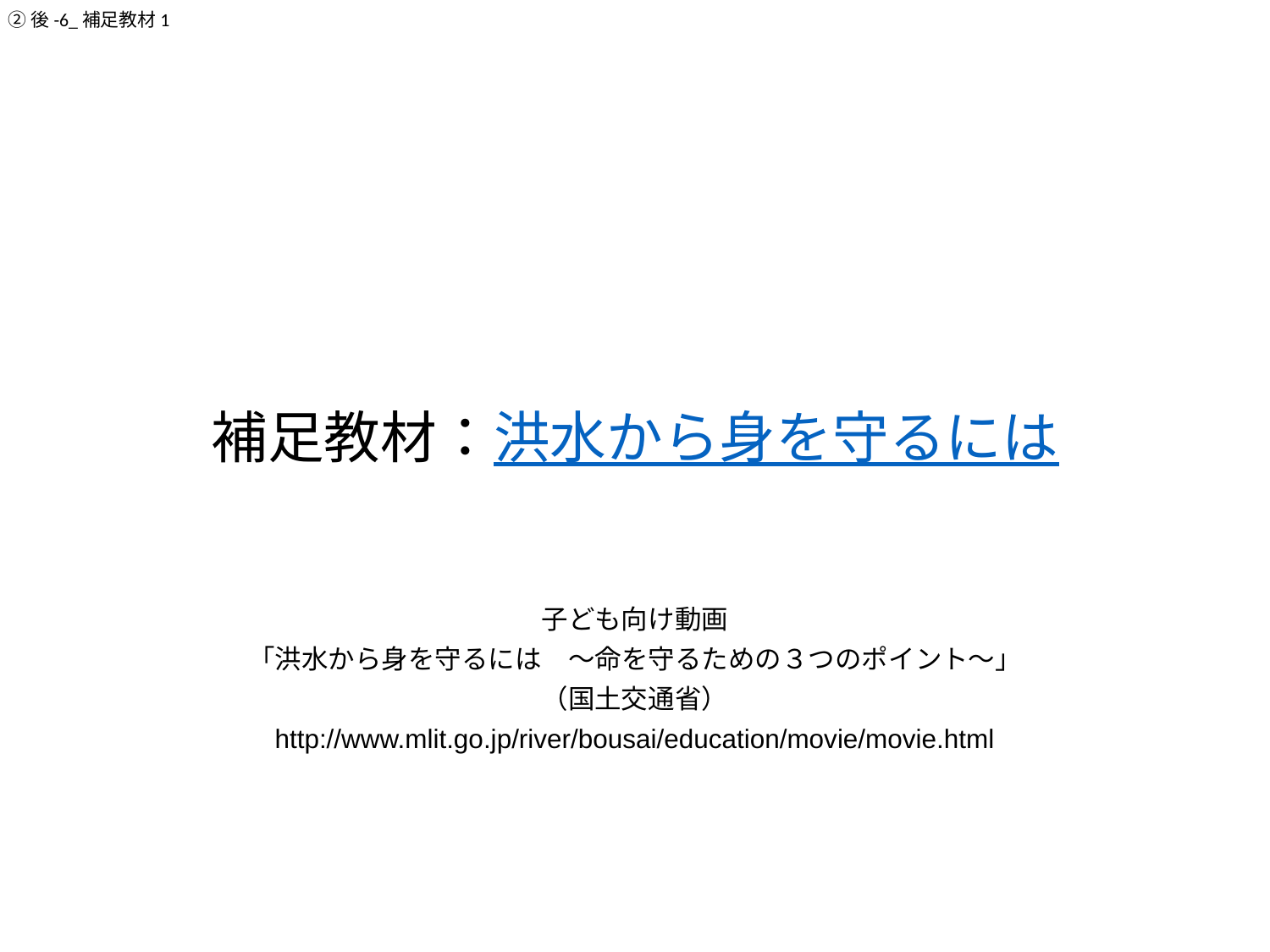

②後-6_補足教材1
# 補足教材：洪水から身を守るには
子ども向け動画
「洪水から身を守るには　～命を守るための３つのポイント～」
（国土交通省）
http://www.mlit.go.jp/river/bousai/education/movie/movie.html